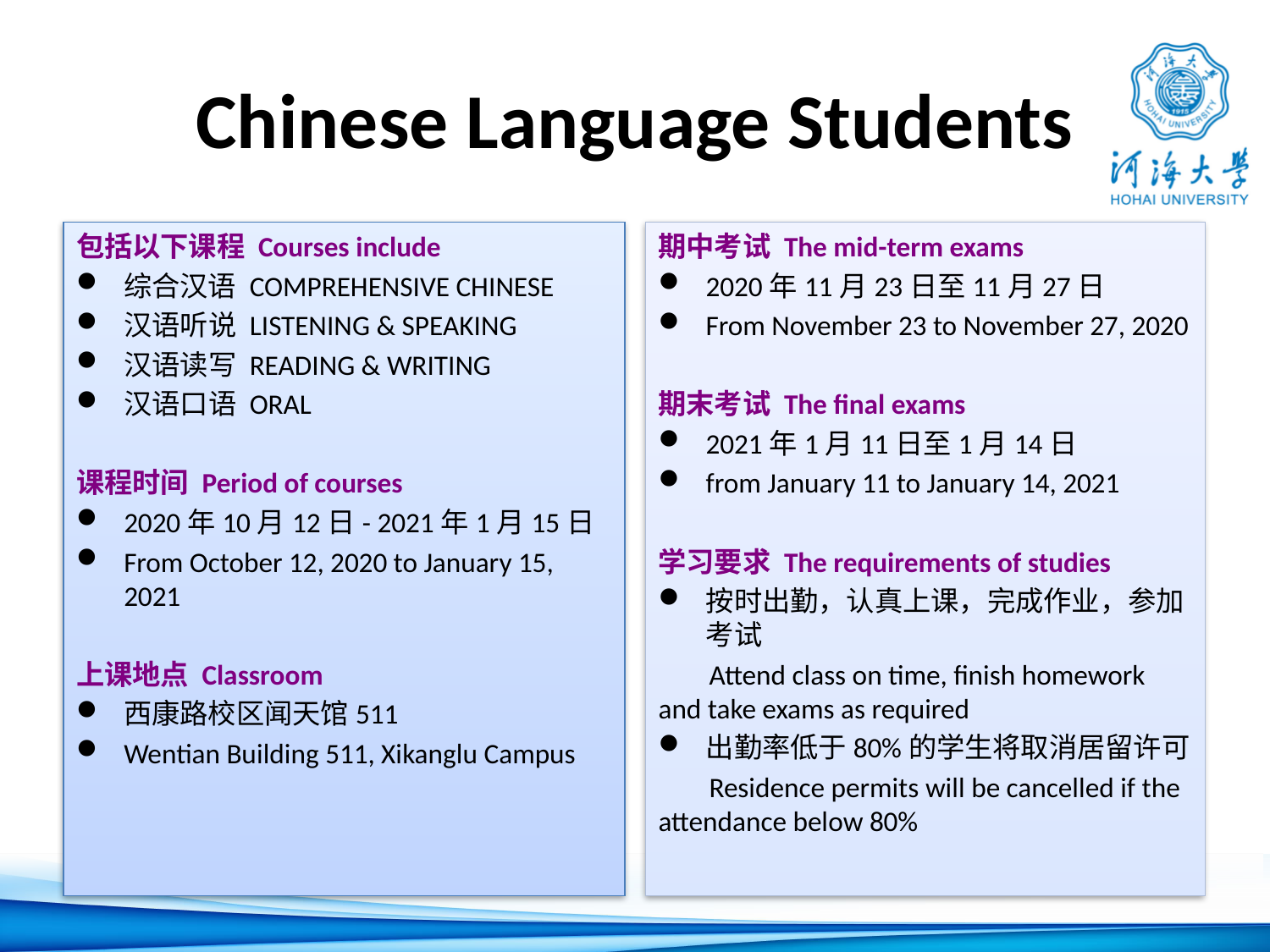

# Chinese Language Students
包括以下课程 Courses include
综合汉语 COMPREHENSIVE CHINESE
汉语听说 LISTENING & SPEAKING
汉语读写 READING & WRITING
汉语口语 ORAL

课程时间 Period of courses
2020年10月12日- 2021年1月15日
From October 12, 2020 to January 15, 2021

上课地点 Classroom
西康路校区闻天馆511
Wentian Building 511, Xikanglu Campus

期中考试 The mid-term exams
2020年11月23日至11月27日
From November 23 to November 27, 2020

期末考试 The final exams
2021年1月11日至1月14日
from January 11 to January 14, 2021

学习要求 The requirements of studies
按时出勤，认真上课，完成作业，参加考试
        Attend class on time, finish homework and take exams as required
出勤率低于80%的学生将取消居留许可
        Residence permits will be cancelled if the attendance below 80%